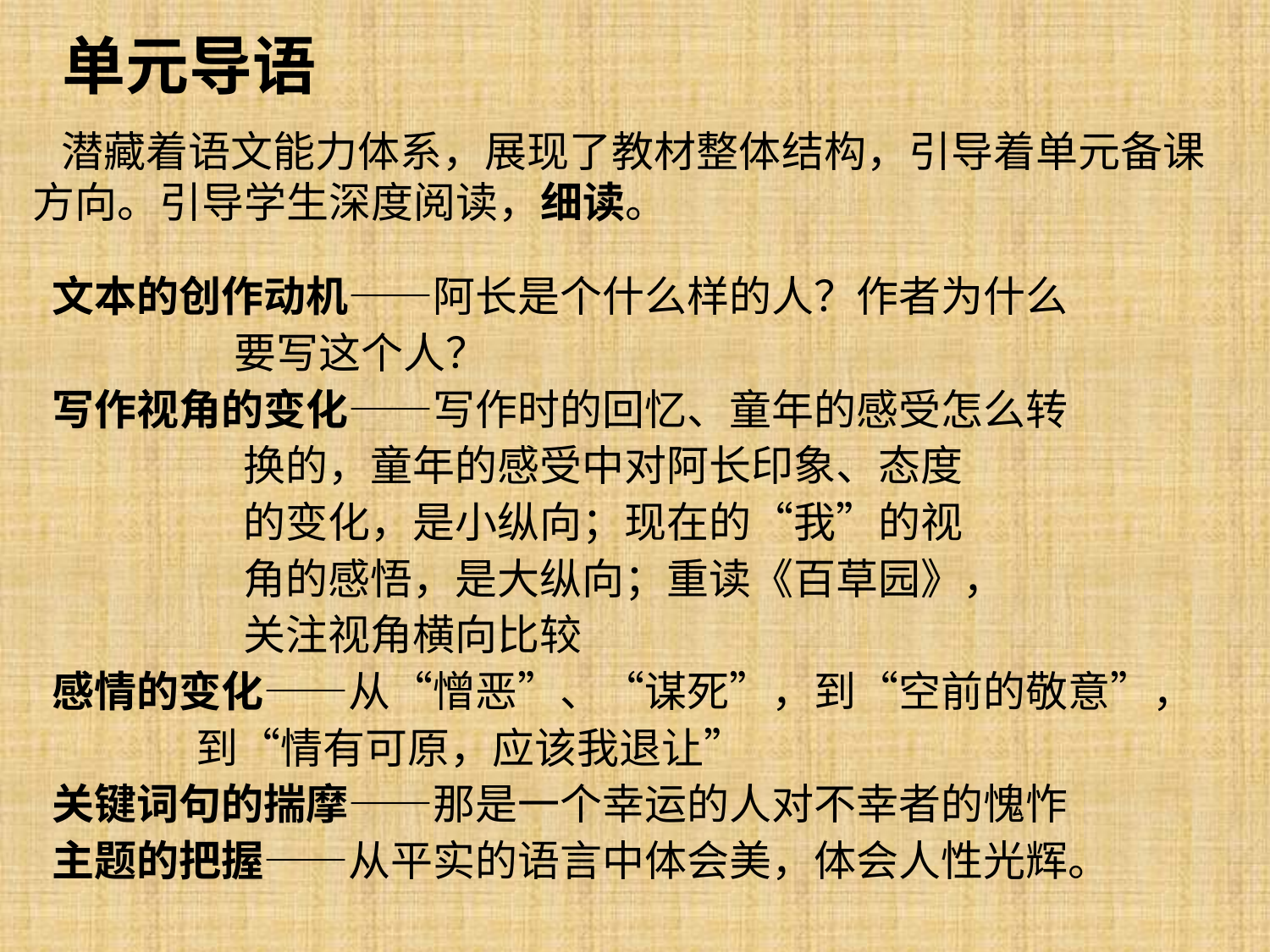

单元导语
  潜藏着语文能力体系，展现了教材整体结构，引导着单元备课方向。引导学生深度阅读，细读。
文本的创作动机——阿长是个什么样的人？作者为什么
                  要写这个人？
写作视角的变化——写作时的回忆、童年的感受怎么转
                   换的，童年的感受中对阿长印象、态度
                   的变化，是小纵向；现在的“我”的视
                   角的感悟，是大纵向；重读《百草园》，
                   关注视角横向比较
感情的变化——从“憎恶”、“谋死”，到“空前的敬意”，
              到“情有可原，应该我退让”
关键词句的揣摩——那是一个幸运的人对不幸者的愧怍
主题的把握——从平实的语言中体会美，体会人性光辉。